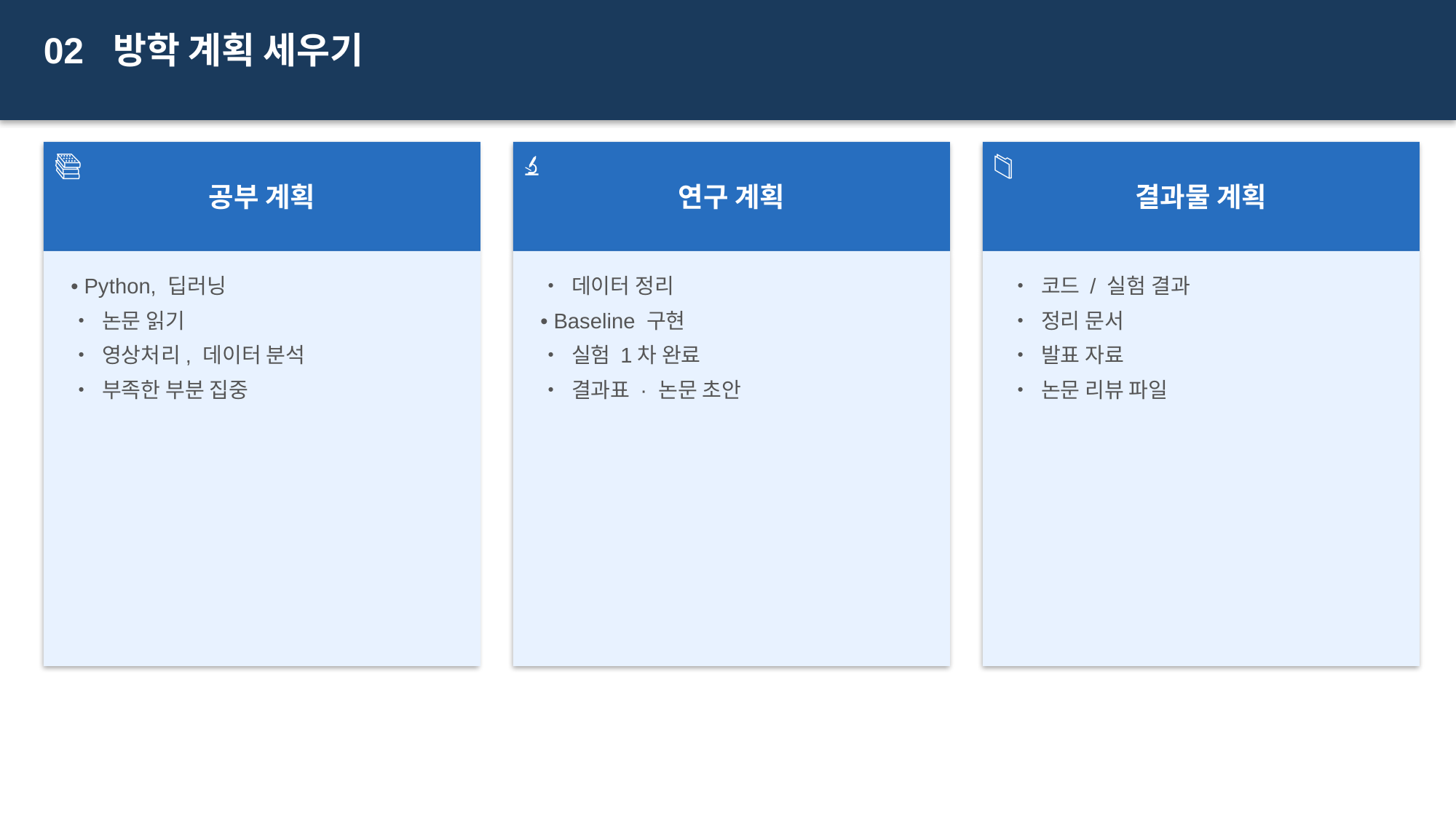

02  방학 계획 세우기

📚
공부 계획

🔬
연구 계획

📁
결과물 계획

• Python, 딥러닝
• 논문 읽기
• 영상처리, 데이터 분석
• 부족한 부분 집중
• 데이터 정리
• Baseline 구현
• 실험 1차 완료
• 결과표 · 논문 초안
• 코드 / 실험 결과
• 정리 문서
• 발표 자료
• 논문 리뷰 파일